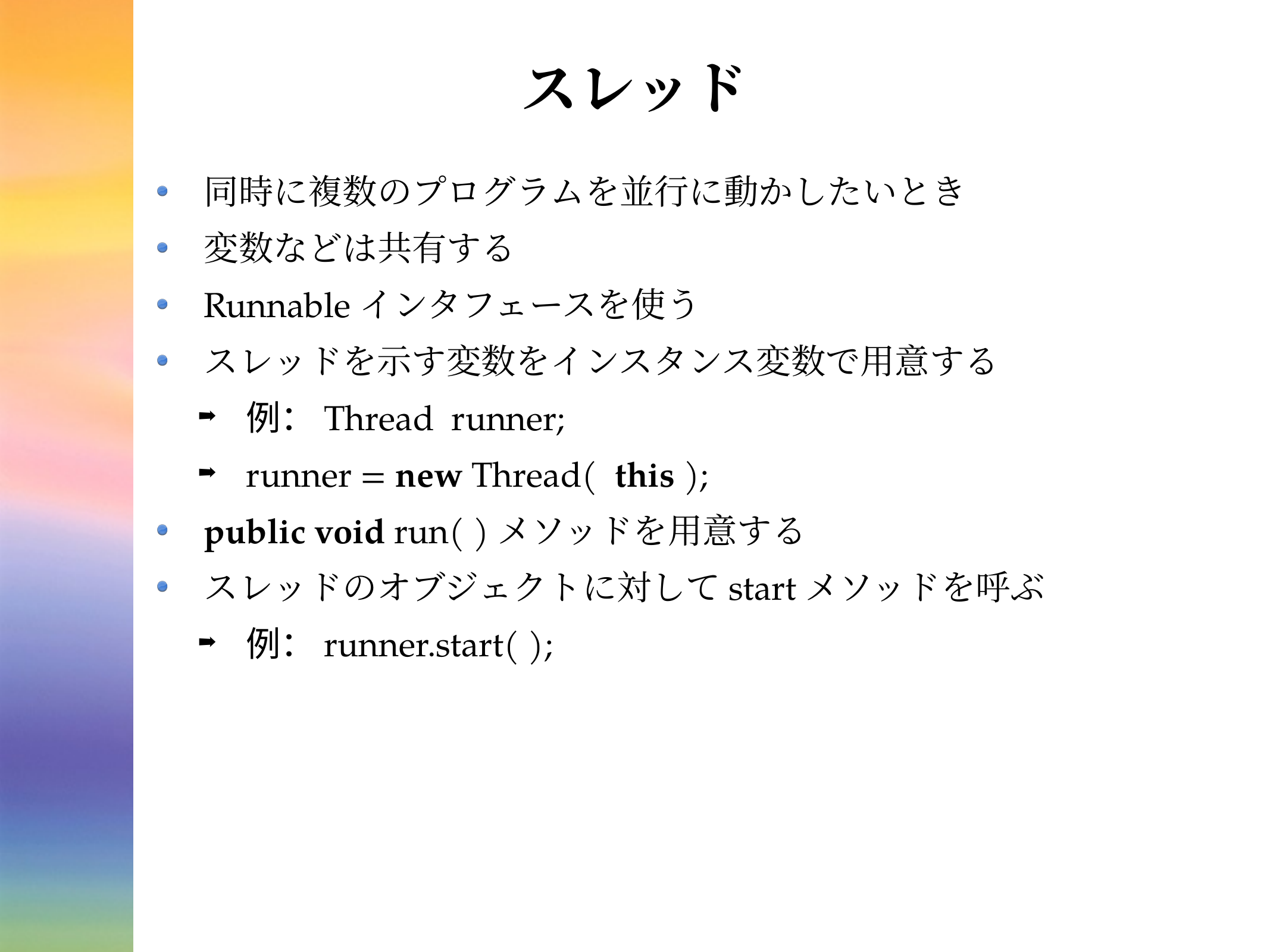

# スレッド
同時に複数のプログラムを並行に動かしたいとき
変数などは共有する
Runnableインタフェースを使う
スレッドを示す変数をインスタンス変数で用意する
例：Thread  runner;
runner = new Thread(  this );
public void run( )メソッドを用意する
スレッドのオブジェクトに対してstartメソッドを呼ぶ
例：runner.start( );